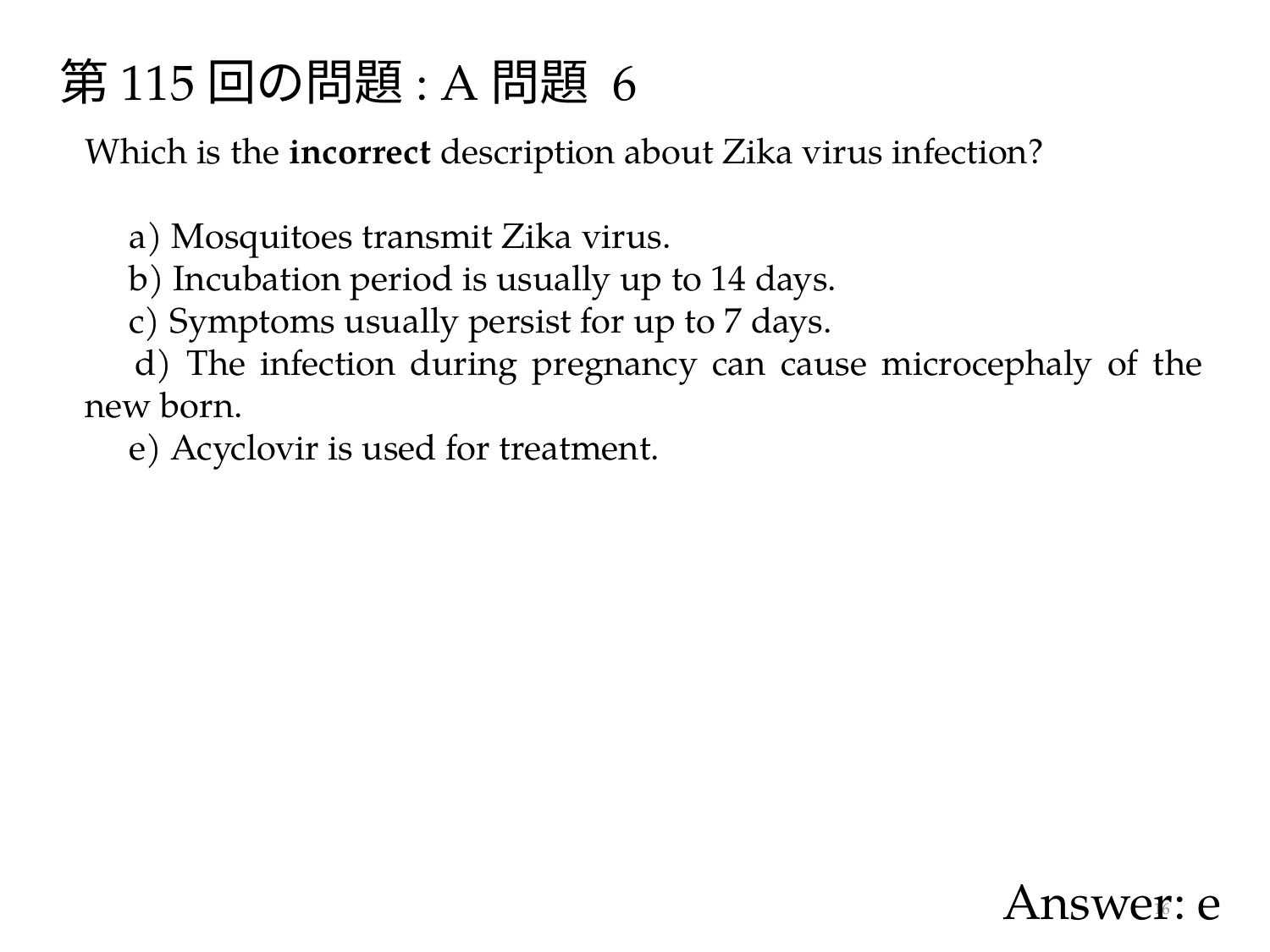

第115回の問題: A問題 6
Which is the incorrect description about Zika virus infection?

　a) Mosquitoes transmit Zika virus.
　b) Incubation period is usually up to 14 days.
　c) Symptoms usually persist for up to 7 days.
　d) The infection during pregnancy can cause microcephaly of the new born.
　e) Acyclovir is used for treatment.
Answer: e
16